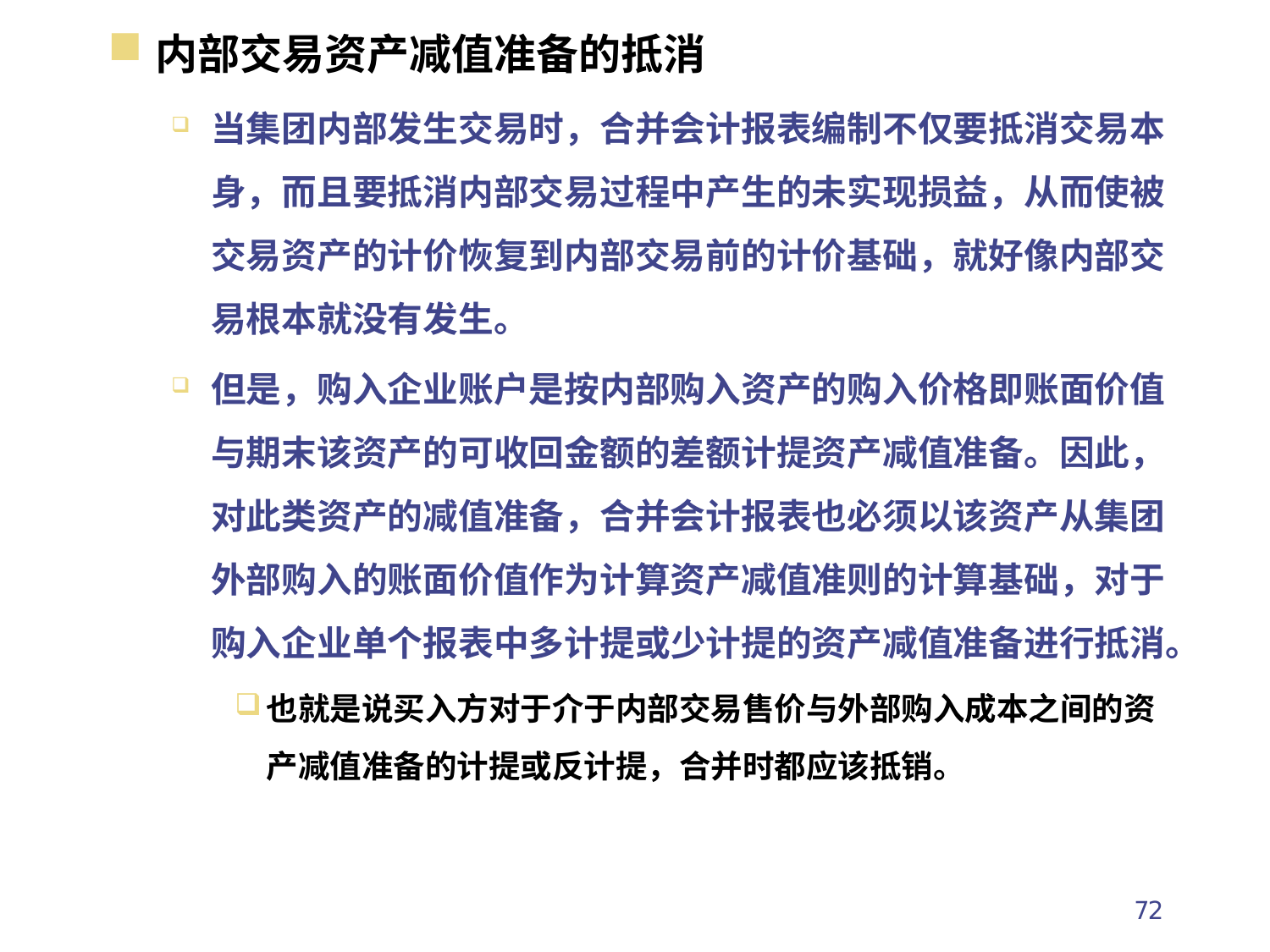

内部交易资产减值准备的抵消
当集团内部发生交易时，合并会计报表编制不仅要抵消交易本身，而且要抵消内部交易过程中产生的未实现损益，从而使被交易资产的计价恢复到内部交易前的计价基础，就好像内部交易根本就没有发生。
但是，购入企业账户是按内部购入资产的购入价格即账面价值与期末该资产的可收回金额的差额计提资产减值准备。因此，对此类资产的减值准备，合并会计报表也必须以该资产从集团外部购入的账面价值作为计算资产减值准则的计算基础，对于购入企业单个报表中多计提或少计提的资产减值准备进行抵消。
也就是说买入方对于介于内部交易售价与外部购入成本之间的资产减值准备的计提或反计提，合并时都应该抵销。
72